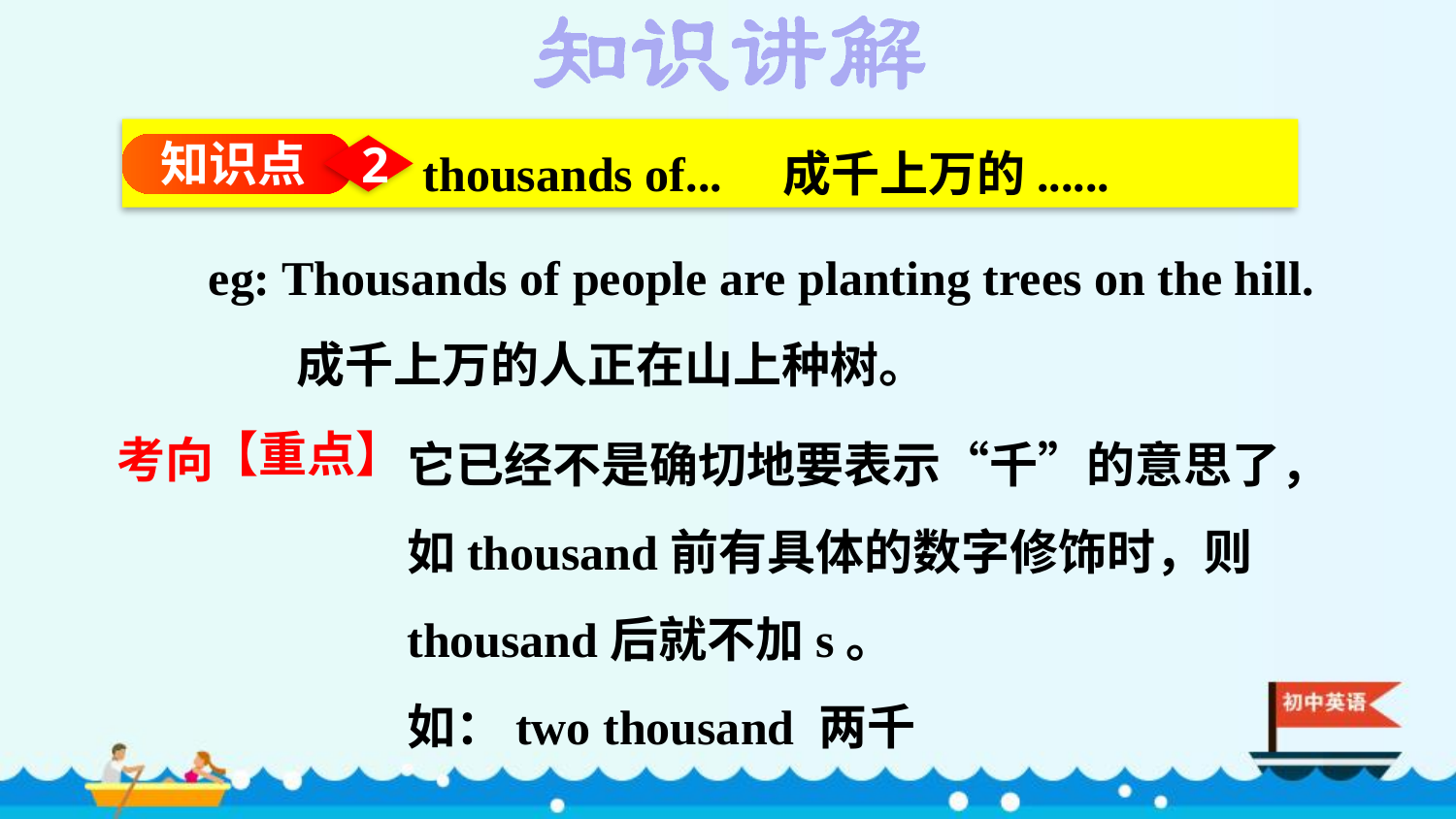

thousands of...    成千上万的......

知识点

2
eg: Thousands of people are planting trees on the hill.
       成千上万的人正在山上种树。
它已经不是确切地要表示“千”的意思了，如thousand前有具体的数字修饰时，则thousand后就不加­s。
如：two thousand 两千
考向
【重点】